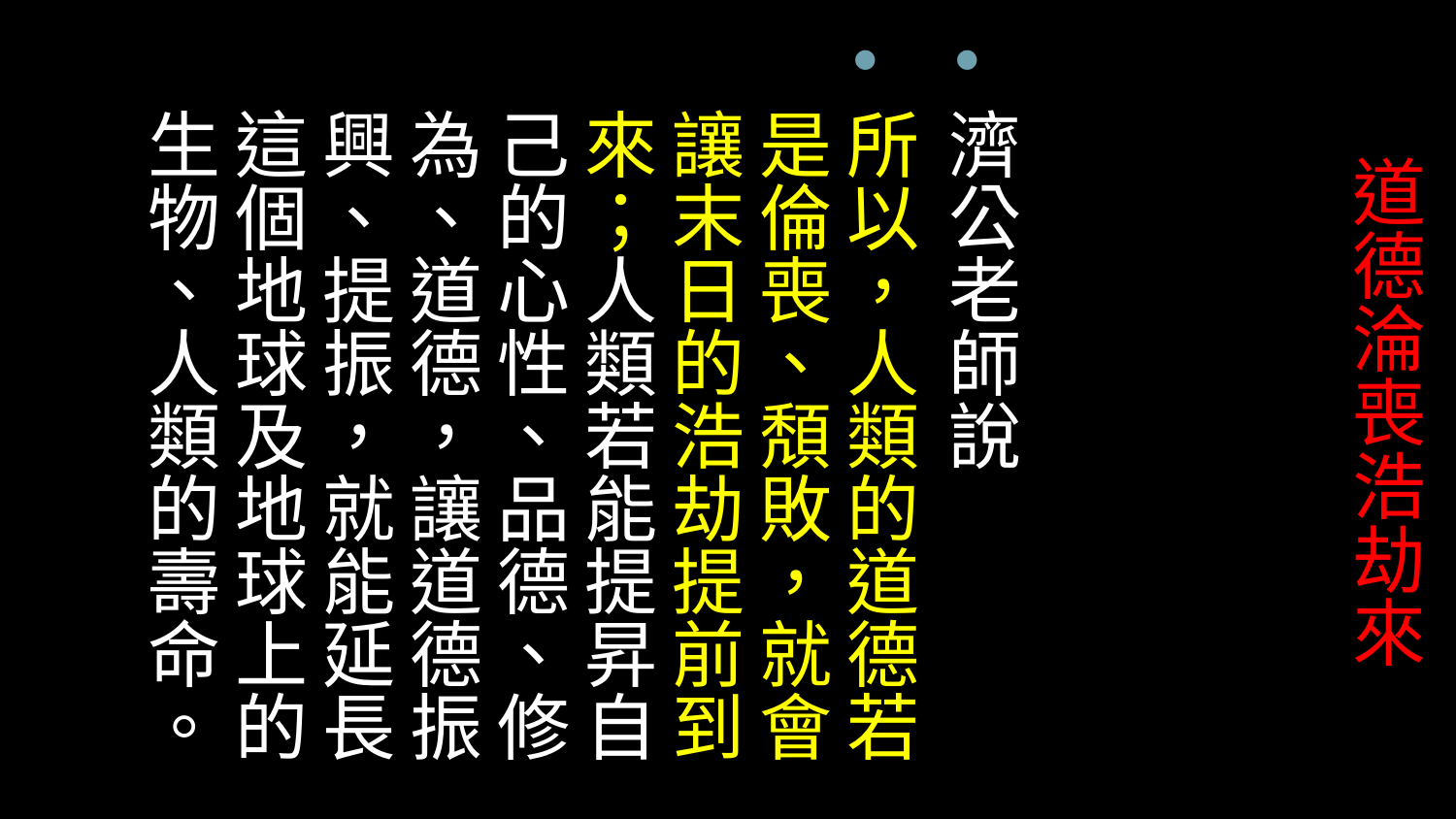

# 道德淪喪浩劫來
濟公老師說
所以，人類的道德若是倫喪、頽敗，就會讓末日的浩劫提前到來；人類若能提昇自己的心性、品德、修為、道德，讓道德振興、提振，就能延長這個地球及地球上的生物、人類的壽命。